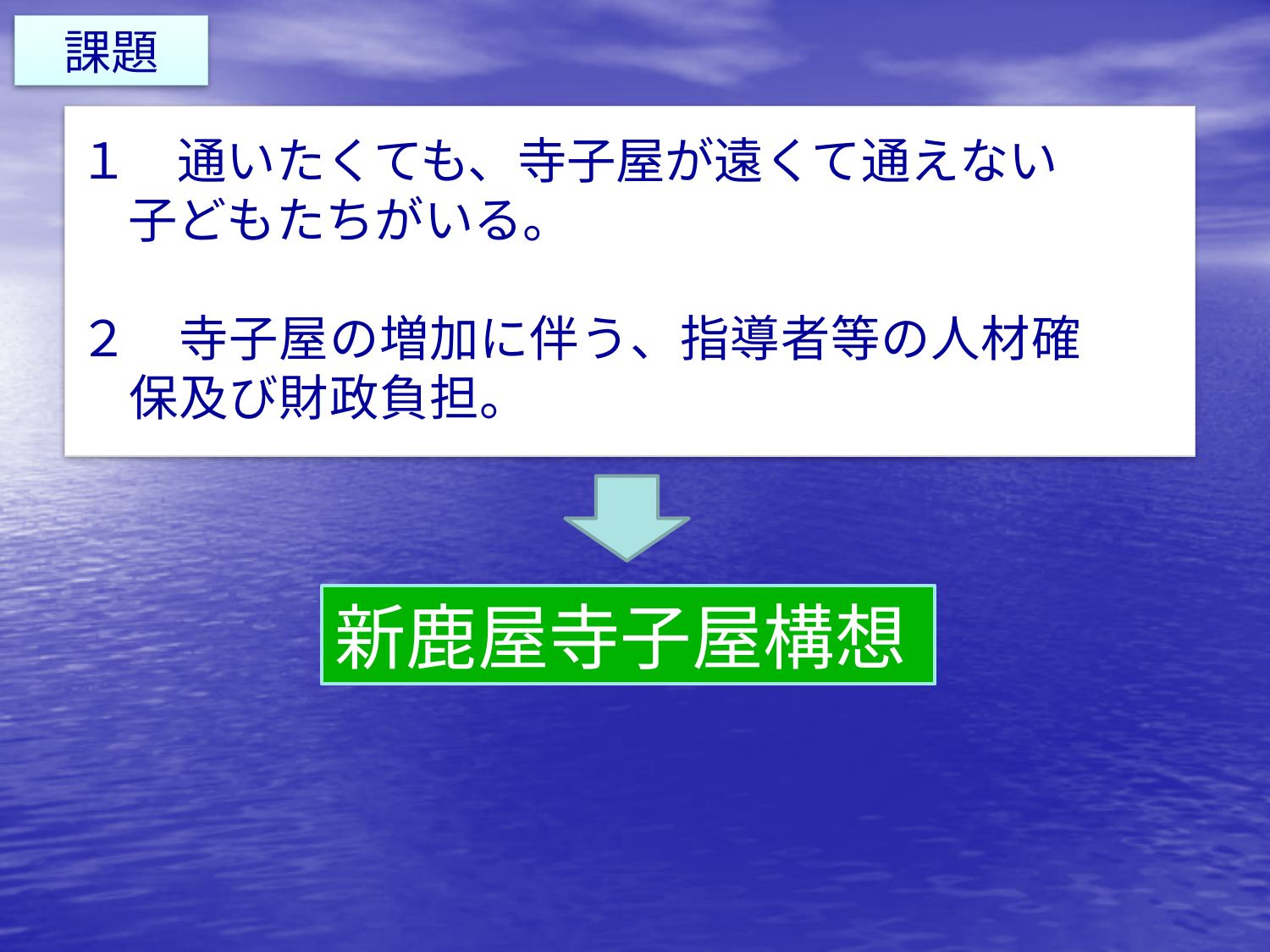

課題

１　通いたくても、寺子屋が遠くて通えない
　子どもたちがいる。

２　寺子屋の増加に伴う、指導者等の人材確
　保及び財政負担。

新鹿屋寺子屋構想